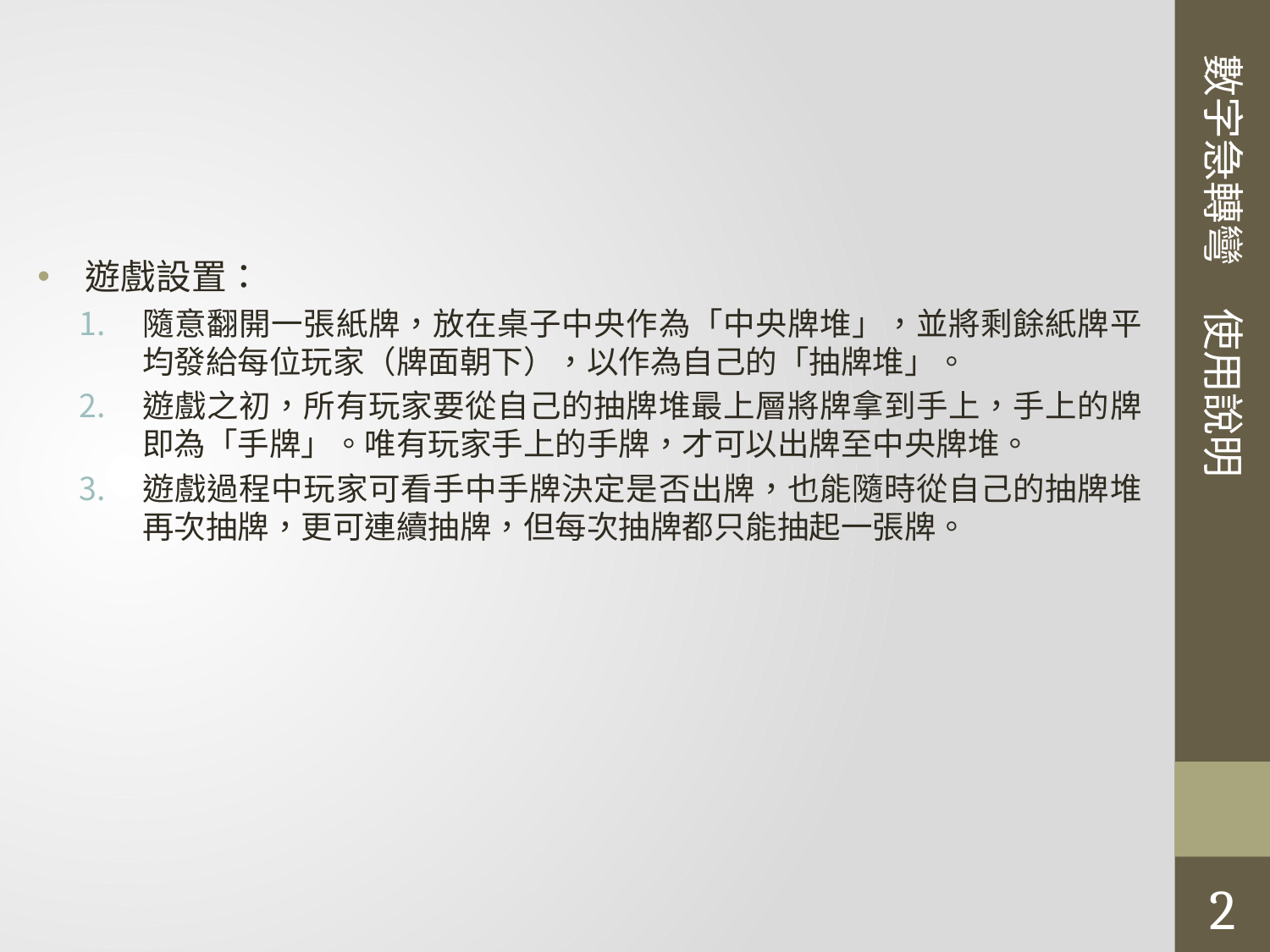

數字急轉彎　使用說明
遊戲設置：
隨意翻開一張紙牌，放在桌子中央作為「中央牌堆」，並將剩餘紙牌平均發給每位玩家（牌面朝下），以作為自己的「抽牌堆」。
遊戲之初，所有玩家要從自己的抽牌堆最上層將牌拿到手上，手上的牌即為「手牌」。唯有玩家手上的手牌，才可以出牌至中央牌堆。
遊戲過程中玩家可看手中手牌決定是否出牌，也能隨時從自己的抽牌堆再次抽牌，更可連續抽牌，但每次抽牌都只能抽起一張牌。
2